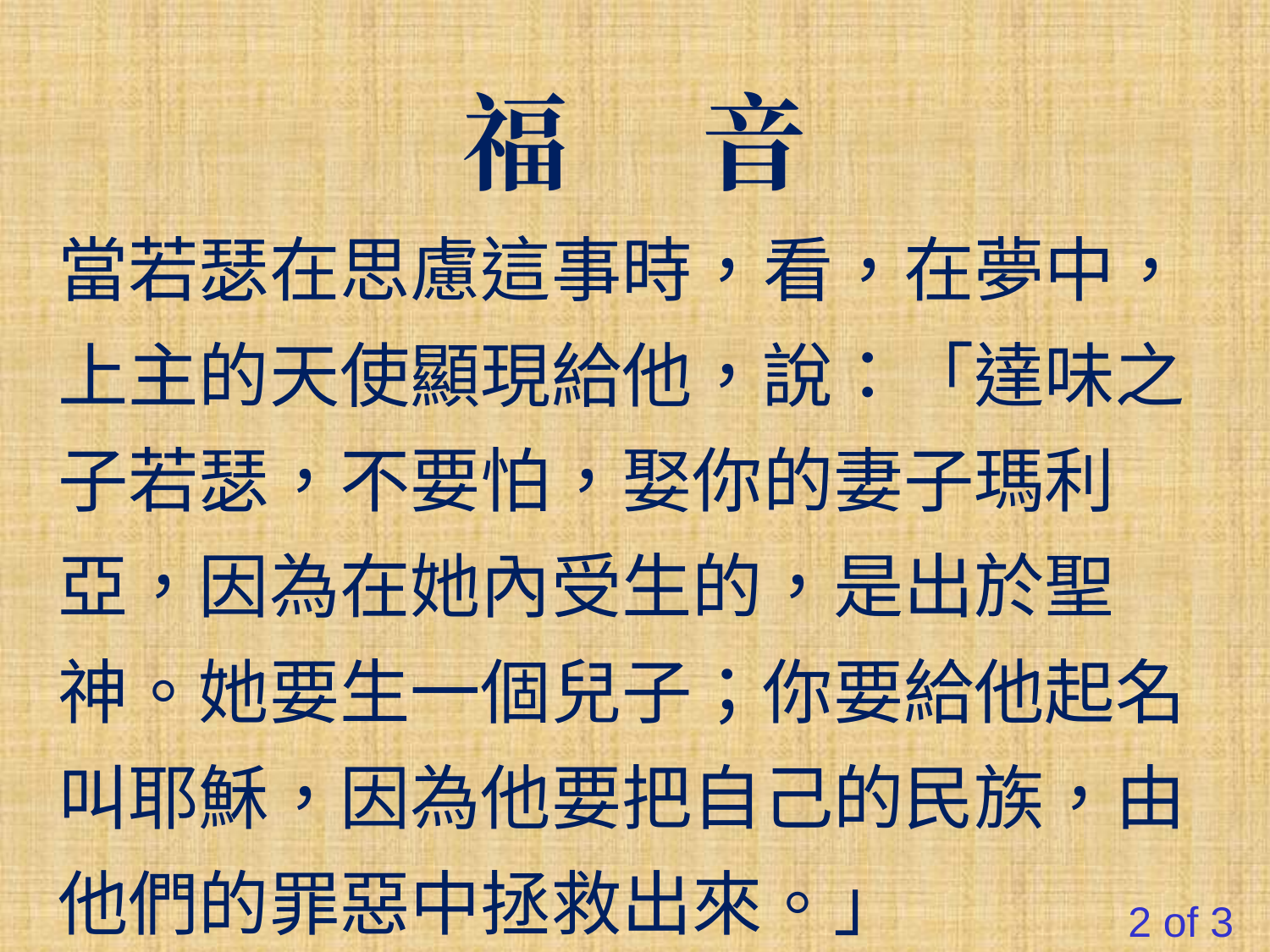

福     音
當若瑟在思慮這事時，看，在夢中，上主的天使顯現給他，說：「達味之子若瑟，不要怕，娶你的妻子瑪利亞，因為在她內受生的，是出於聖神。她要生一個兒子；你要給他起名叫耶穌，因為他要把自己的民族，由他們的罪惡中拯救出來。」
2 of 3